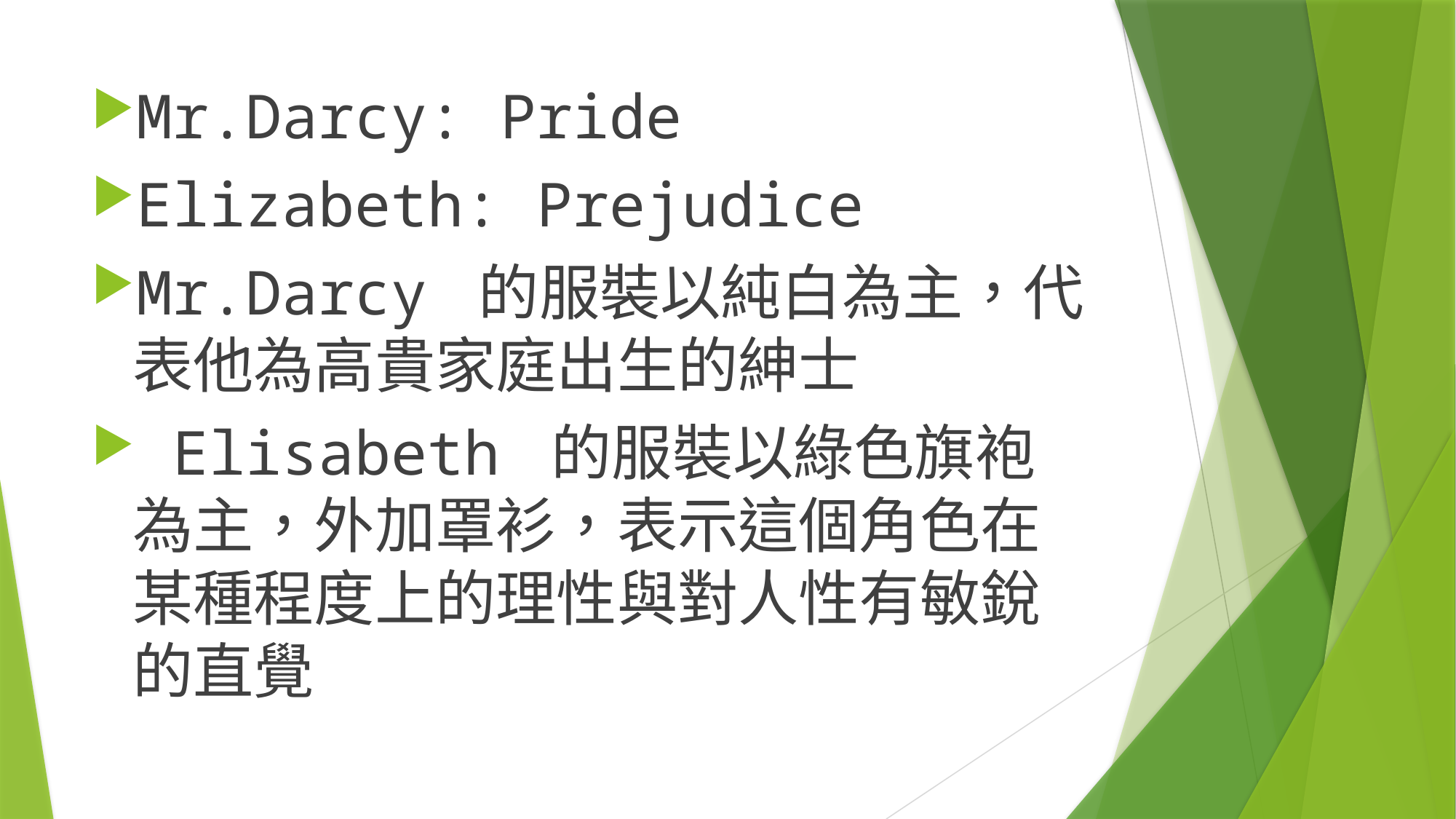

#
Mr.Darcy: Pride
Elizabeth: Prejudice
Mr.Darcy 的服裝以純白為主，代表他為高貴家庭出生的紳士
 Elisabeth 的服裝以綠色旗袍為主，外加罩衫，表示這個角色在某種程度上的理性與對人性有敏銳的直覺